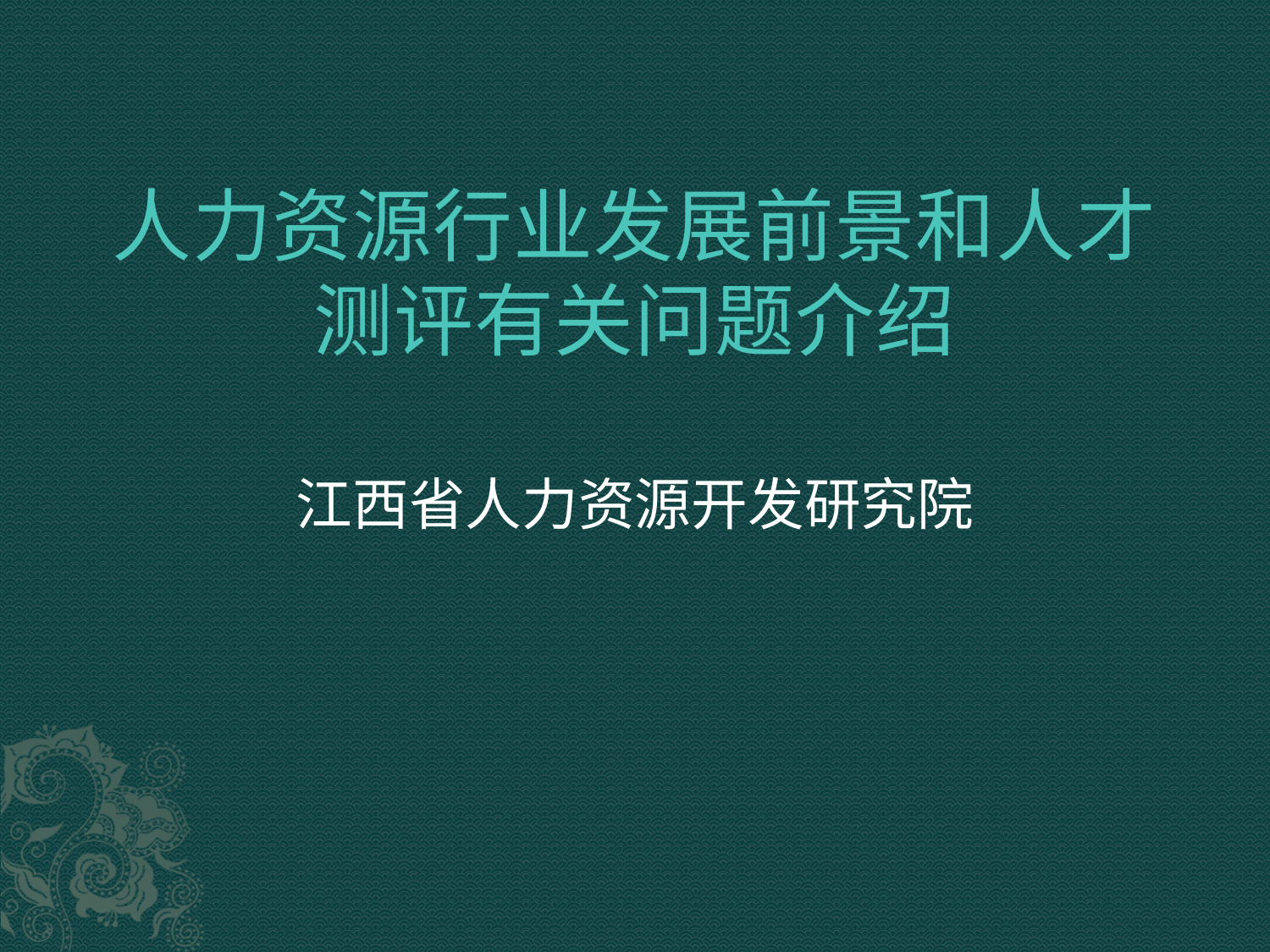

# 人力资源行业发展前景和人才测评有关问题介绍

江西省人力资源开发研究院